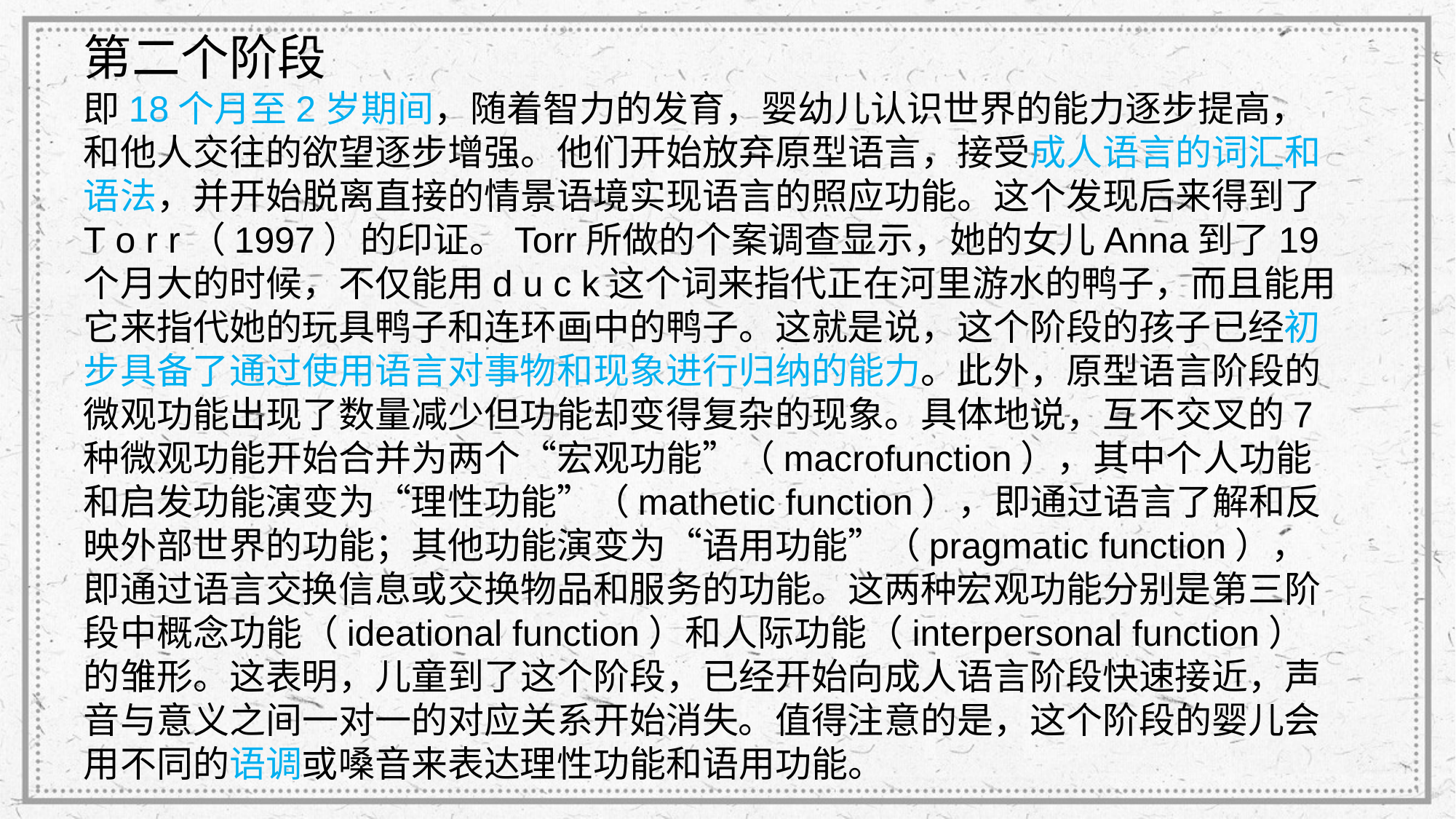

第二个阶段
即18个月至2岁期间，随着智力的发育，婴幼儿认识世界的能力逐步提高，和他人交往的欲望逐步增强。他们开始放弃原型语言，接受成人语言的词汇和语法，并开始脱离直接的情景语境实现语言的照应功能。这个发现后来得到了T o r r（1997）的印证。Torr所做的个案调查显示，她的女儿Anna到了19个月大的时候，不仅能用d u c k这个词来指代正在河里游水的鸭子，而且能用它来指代她的玩具鸭子和连环画中的鸭子。这就是说，这个阶段的孩子已经初步具备了通过使用语言对事物和现象进行归纳的能力。此外，原型语言阶段的微观功能出现了数量减少但功能却变得复杂的现象。具体地说，互不交叉的7种微观功能开始合并为两个“宏观功能”（macrofunction），其中个人功能和启发功能演变为“理性功能”（mathetic function），即通过语言了解和反映外部世界的功能；其他功能演变为“语用功能”（pragmatic function），即通过语言交换信息或交换物品和服务的功能。这两种宏观功能分别是第三阶段中概念功能（ideational function）和人际功能（interpersonal function）的雏形。这表明，儿童到了这个阶段，已经开始向成人语言阶段快速接近，声音与意义之间一对一的对应关系开始消失。值得注意的是，这个阶段的婴儿会用不同的语调或嗓音来表达理性功能和语用功能。